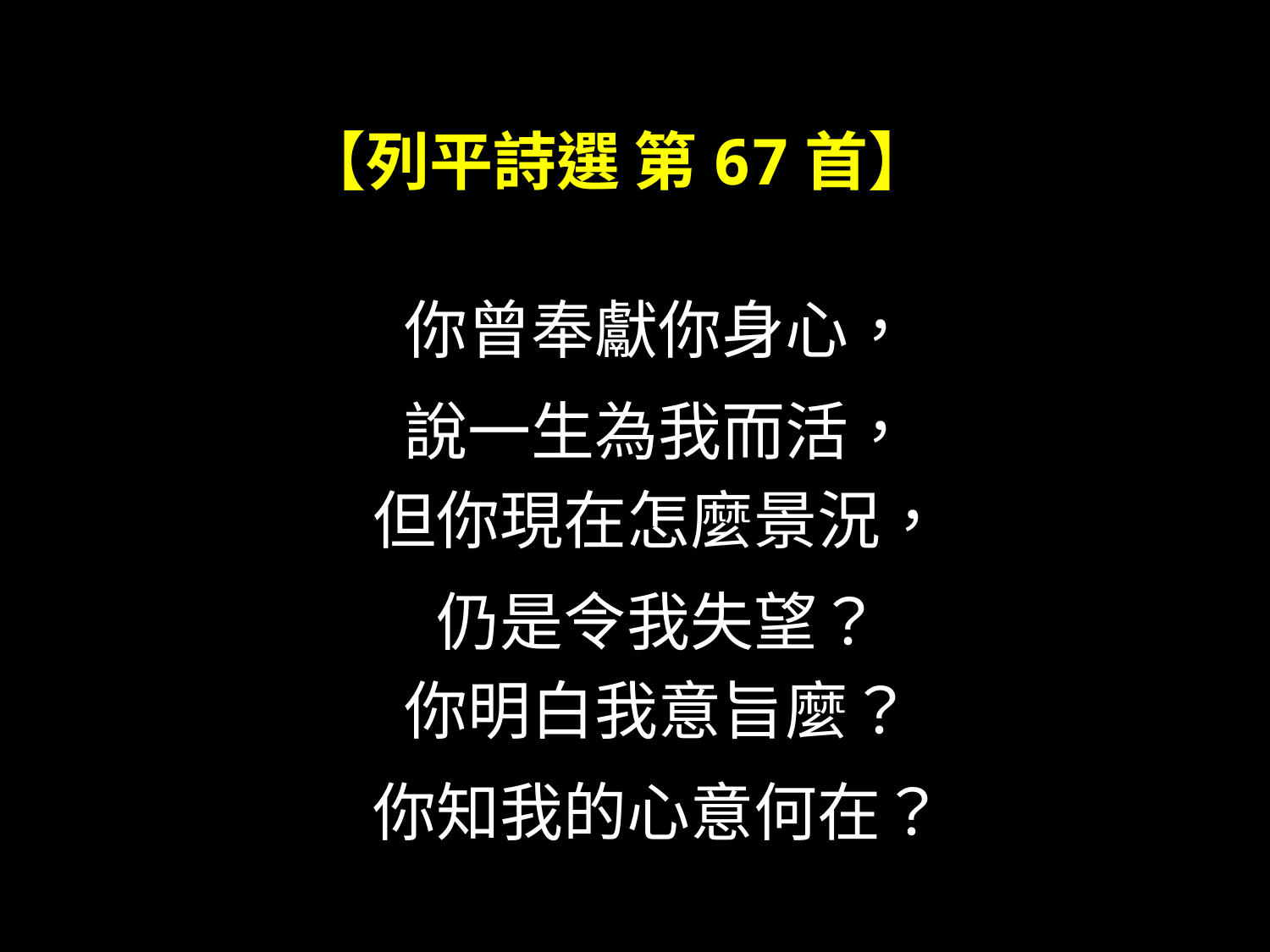

# 【列平詩選 第67首】
你曾奉獻你身心，
說一生為我而活，
但你現在怎麼景況，
仍是令我失望？
你明白我意旨麼？
你知我的心意何在？